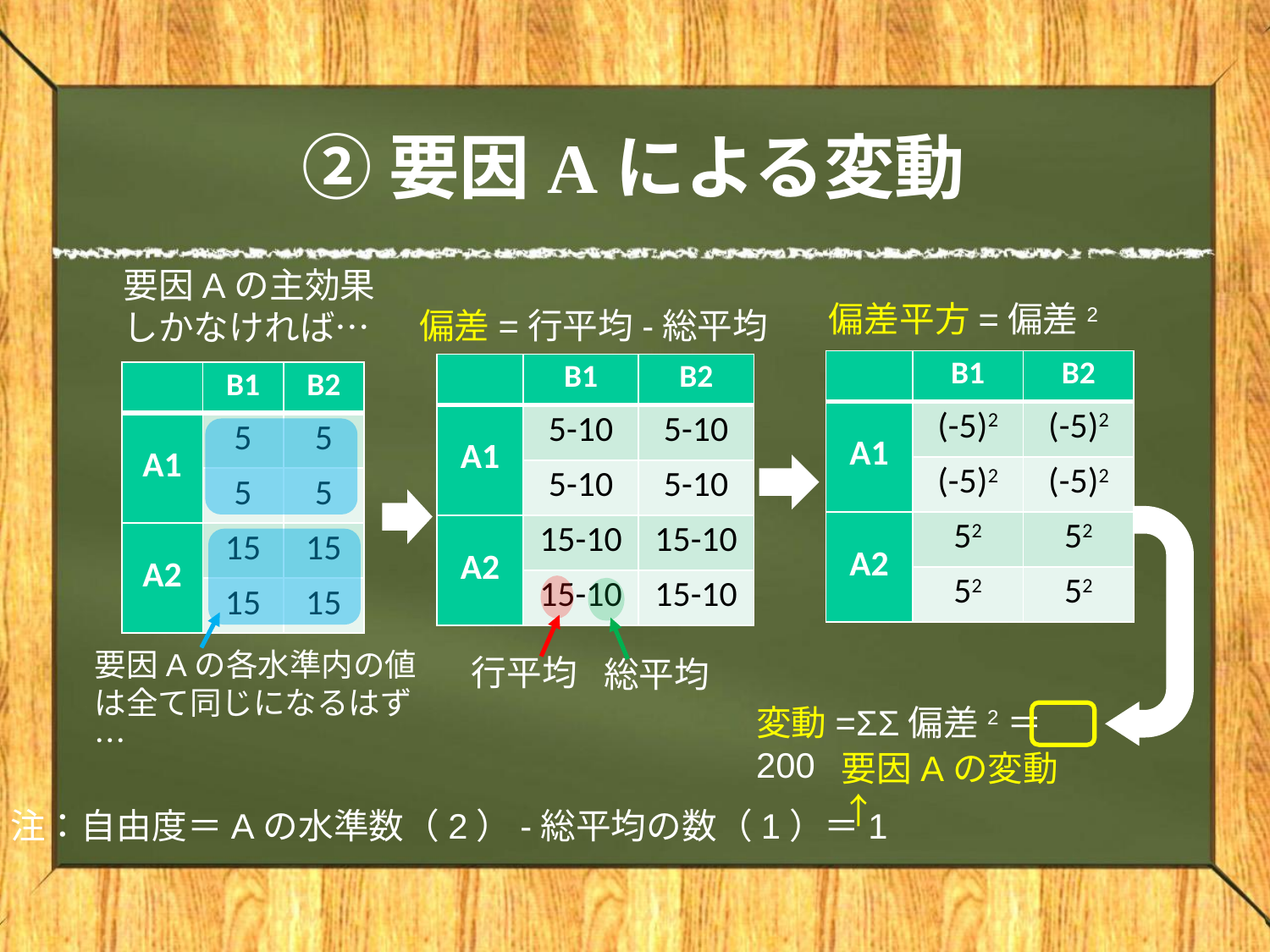

# ②要因Aによる変動
要因Aの主効果しかなければ…
偏差平方=偏差2
偏差=行平均-総平均
|  | B1 | B2 |
| --- | --- | --- |
| A1 | (-5)2 | (-5)2 |
|  | (-5)2 | (-5)2 |
| A2 | 52 | 52 |
|  | 52 | 52 |
|  | B1 | B2 |
| --- | --- | --- |
| A1 | 5-10 | 5-10 |
|  | 5-10 | 5-10 |
| A2 | 15-10 | 15-10 |
|  | 15-10 | 15-10 |
|  | B1 | B2 |
| --- | --- | --- |
| A1 | 5 | 5 |
|  | 5 | 5 |
| A2 | 15 | 15 |
|  | 15 | 15 |

要因Aの各水準内の値は全て同じになるはず…
行平均
総平均
変動=ΣΣ偏差2＝200

要因Aの変動↑
注：自由度＝Aの水準数（2）-総平均の数（1）＝1